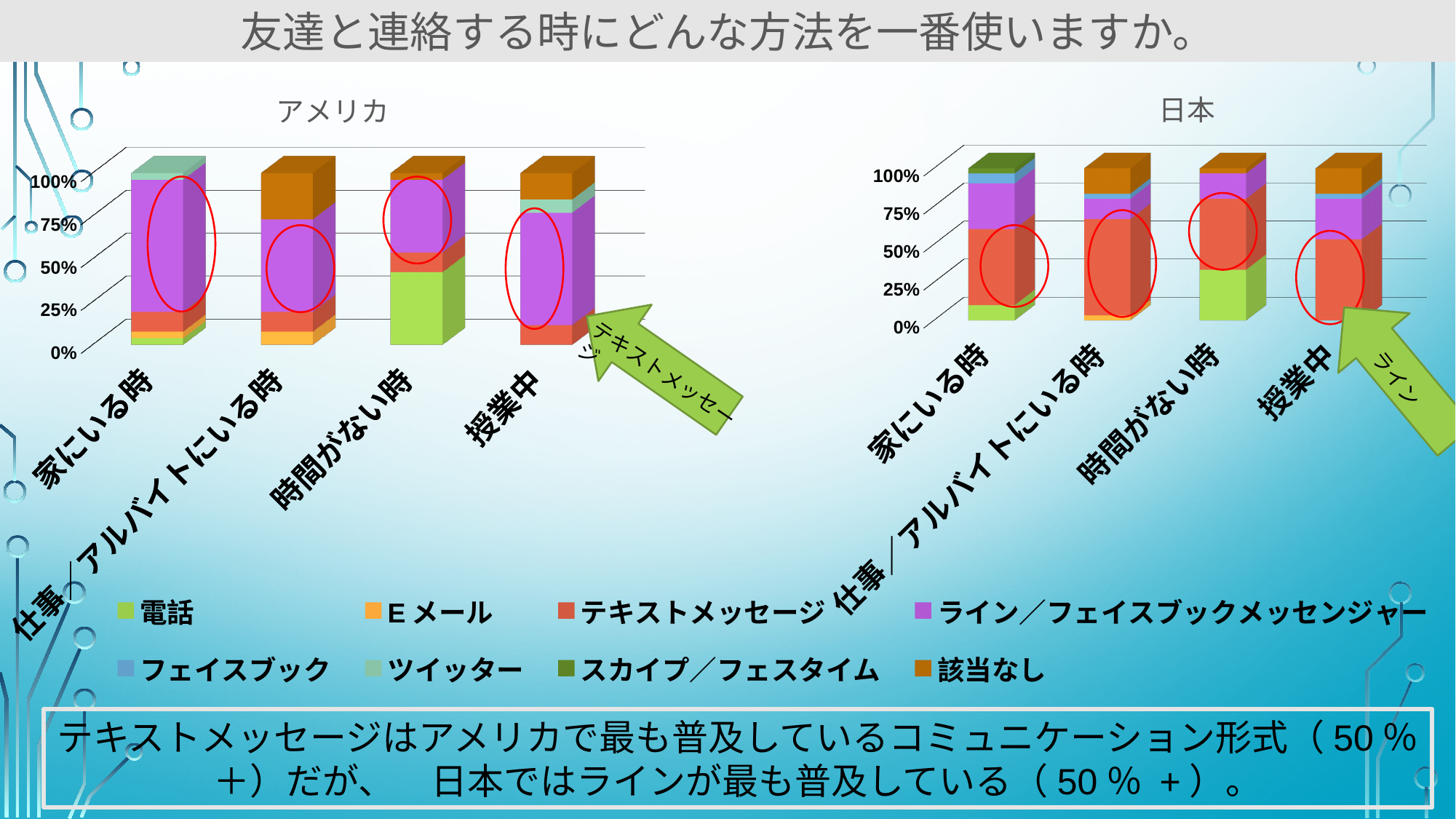

友達と連絡する時にどんな方法を一番使いますか。

[unsupported chart]

[unsupported chart]

テキストメッセージ
ライン
テキストメッセージはアメリカで最も普及しているコミュニケーション形式（50％＋）だが、　日本ではラインが最も普及している（50％ +）。